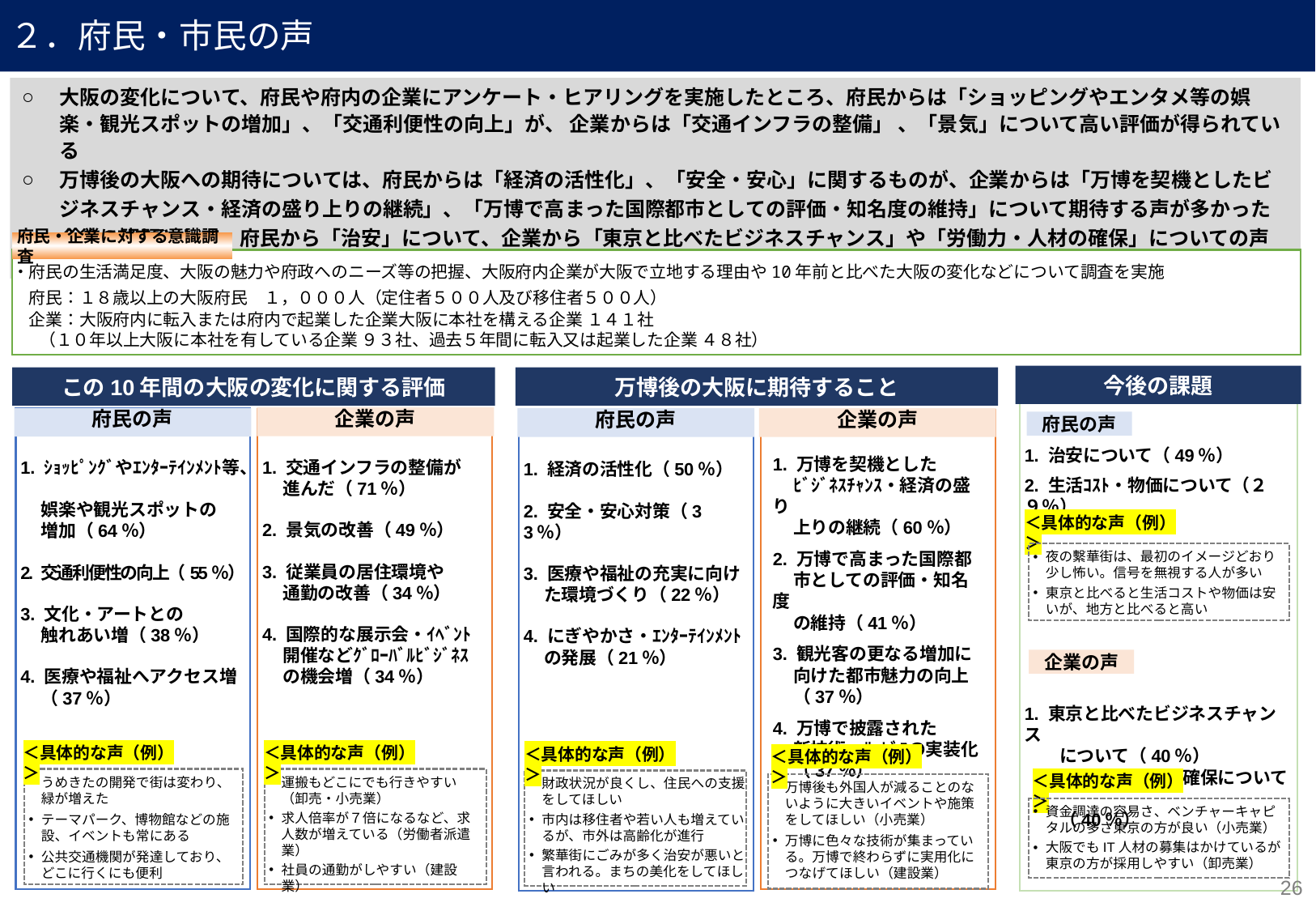

２．府民・市民の声
大阪の変化について、府民や府内の企業にアンケート・ヒアリングを実施したところ、府民からは「ショッピングやエンタメ等の娯楽・観光スポットの増加」、「交通利便性の向上」が、 企業からは「交通インフラの整備」 、「景気」について高い評価が得られている
万博後の大阪への期待については、府民からは「経済の活性化」、「安全・安心」に関するものが、企業からは「万博を契機としたビジネスチャンス・経済の盛り上りの継続」、「万博で高まった国際都市としての評価・知名度の維持」について期待する声が多かった
今後の課題として、府民から「治安」について、企業から「東京と比べたビジネスチャンス」や「労働力・人材の確保」についての声が多かった
府民・企業に対する意識調査
・府民の生活満足度、大阪の魅力や府政へのニーズ等の把握、大阪府内企業が大阪で立地する理由や10年前と比べた大阪の変化などについて調査を実施
　府民：１８歳以上の大阪府民　１，０００人（定住者５００人及び移住者５００人）
　企業：大阪府内に転入または府内で起業した企業大阪に本社を構える企業 １４１社
       （１０年以上大阪に本社を有している企業 ９３社、過去５年間に転入又は起業した企業 ４８社）
今後の課題
この10年間の大阪の変化に関する評価
万博後の大阪に期待すること

1. 治安について（49％）
2. 生活ｺｽﾄ・物価について（２９％）

1. 東京と比べたビジネスチャンス
　　について（40％）
　　労働力・人材の確保について
　　（40％）
企業の声
府民の声
府民の声
企業の声
1. ｼｮｯﾋﾟﾝｸﾞやｴﾝﾀｰﾃｲﾝﾒﾝﾄ等、
    娯楽や観光スポットの
    増加（64％）
2. 交通利便性の向上（55％）
3. 文化・アートとの
    触れあい増（38％）
4. 医療や福祉へアクセス増
    （37％）
1. 交通インフラの整備が
    進んだ（71％）
2. 景気の改善（49％）
3. 従業員の居住環境や
    通勤の改善（34％）
4. 国際的な展示会・ｲﾍﾞﾝﾄ
    開催などｸﾞﾛｰﾊﾞﾙﾋﾞｼﾞﾈｽ
    の機会増（34％）
1. 万博を契機とした
    ﾋﾞｼﾞﾈｽﾁｬﾝｽ・経済の盛り
    上りの継続（60％）
2. 万博で高まった国際都
    市としての評価・知名度
    の維持（41％）
3. 観光客の更なる増加に
    向けた都市魅力の向上
    （37％）
4. 万博で披露された
    新技術・ｻｰﾋﾞｽの実装化
    （37％）
1. 経済の活性化（50％）
2. 安全・安心対策（33％）
3. 医療や福祉の充実に向け
    た環境づくり（22％）
4. にぎやかさ・ｴﾝﾀｰﾃｲﾝﾒﾝﾄ
    の発展（21％）
府民の声
＜具体的な声（例）＞
夜の繫華街は、最初のイメージどおり少し怖い。信号を無視する人が多い
東京と比べると生活コストや物価は安いが、地方と比べると高い
企業の声
＜具体的な声（例）＞
＜具体的な声（例）＞
＜具体的な声（例）＞
＜具体的な声（例）＞
＜具体的な声（例）＞
うめきたの開発で街は変わり、緑が増えた
テーマパーク、博物館などの施設、イベントも常にある
公共交通機関が発達しており、どこに行くにも便利
運搬もどこにでも行きやすい（卸売・小売業）
求人倍率が７倍になるなど、求人数が増えている（労働者派遣業）
社員の通勤がしやすい（建設業）
財政状況が良くし、住民への支援をしてほしい
市内は移住者や若い人も増えているが、市外は高齢化が進行
繁華街にごみが多く治安が悪いと言われる。まちの美化をしてほしい
万博後も外国人が減ることのないように大きいイベントや施策をしてほしい（小売業）
万博に色々な技術が集まっている。万博で終わらずに実用化につなげてほしい（建設業）

資金調達の容易さ、ベンチャーキャピタルの多さ東京の方が良い（小売業）
大阪でもIT人材の募集はかけているが東京の方が採用しやすい（卸売業）

26